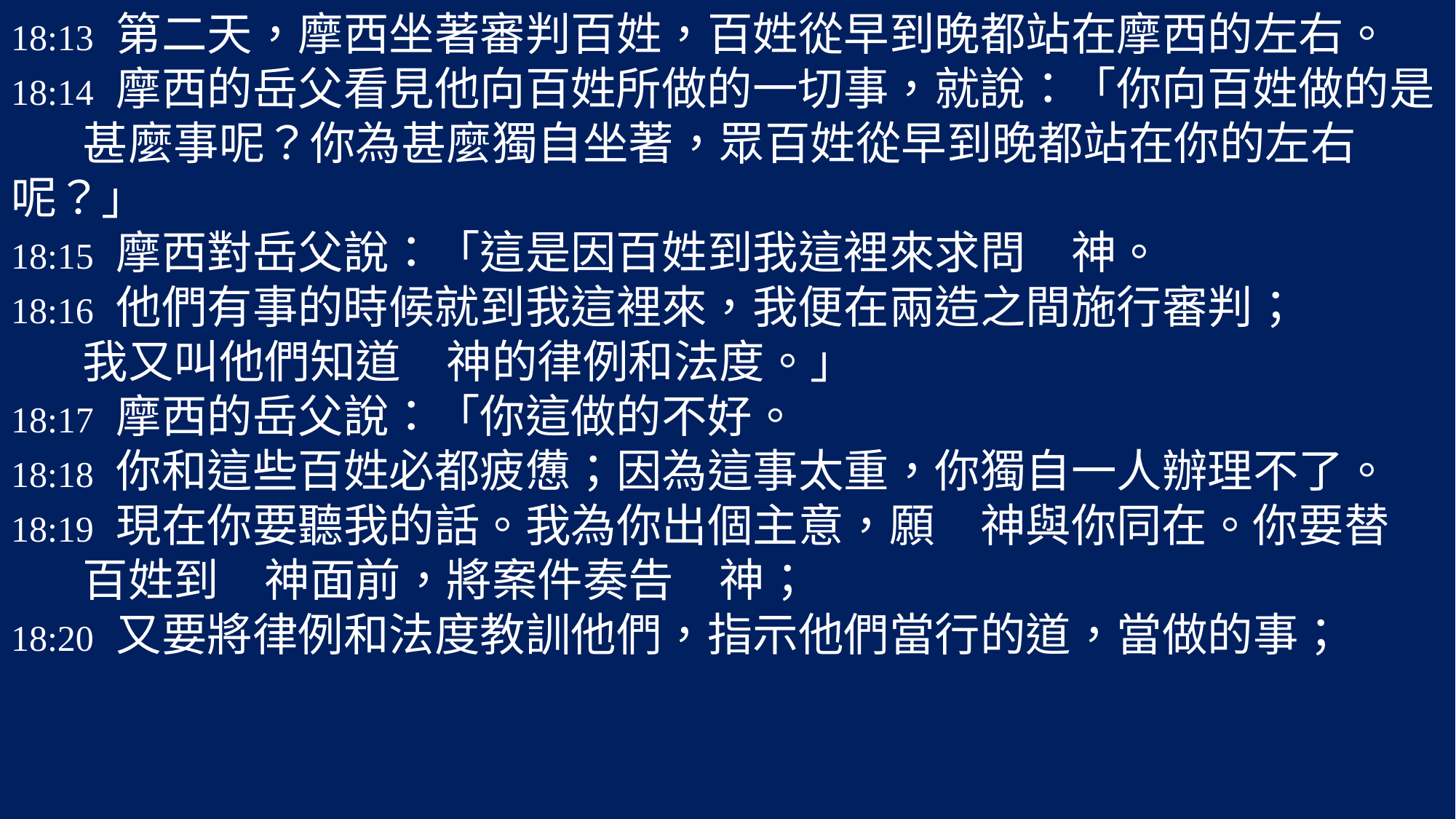

18:13 第二天，摩西坐著審判百姓，百姓從早到晚都站在摩西的左右。
18:14 摩西的岳父看見他向百姓所做的一切事，就說：「你向百姓做的是
      甚麼事呢？你為甚麼獨自坐著，眾百姓從早到晚都站在你的左右呢？」
18:15 摩西對岳父說：「這是因百姓到我這裡來求問　神。
18:16 他們有事的時候就到我這裡來，我便在兩造之間施行審判；
      我又叫他們知道　神的律例和法度。」
18:17 摩西的岳父說：「你這做的不好。
18:18 你和這些百姓必都疲憊；因為這事太重，你獨自一人辦理不了。
18:19 現在你要聽我的話。我為你出個主意，願　神與你同在。你要替
      百姓到　神面前，將案件奏告　神；
18:20 又要將律例和法度教訓他們，指示他們當行的道，當做的事；